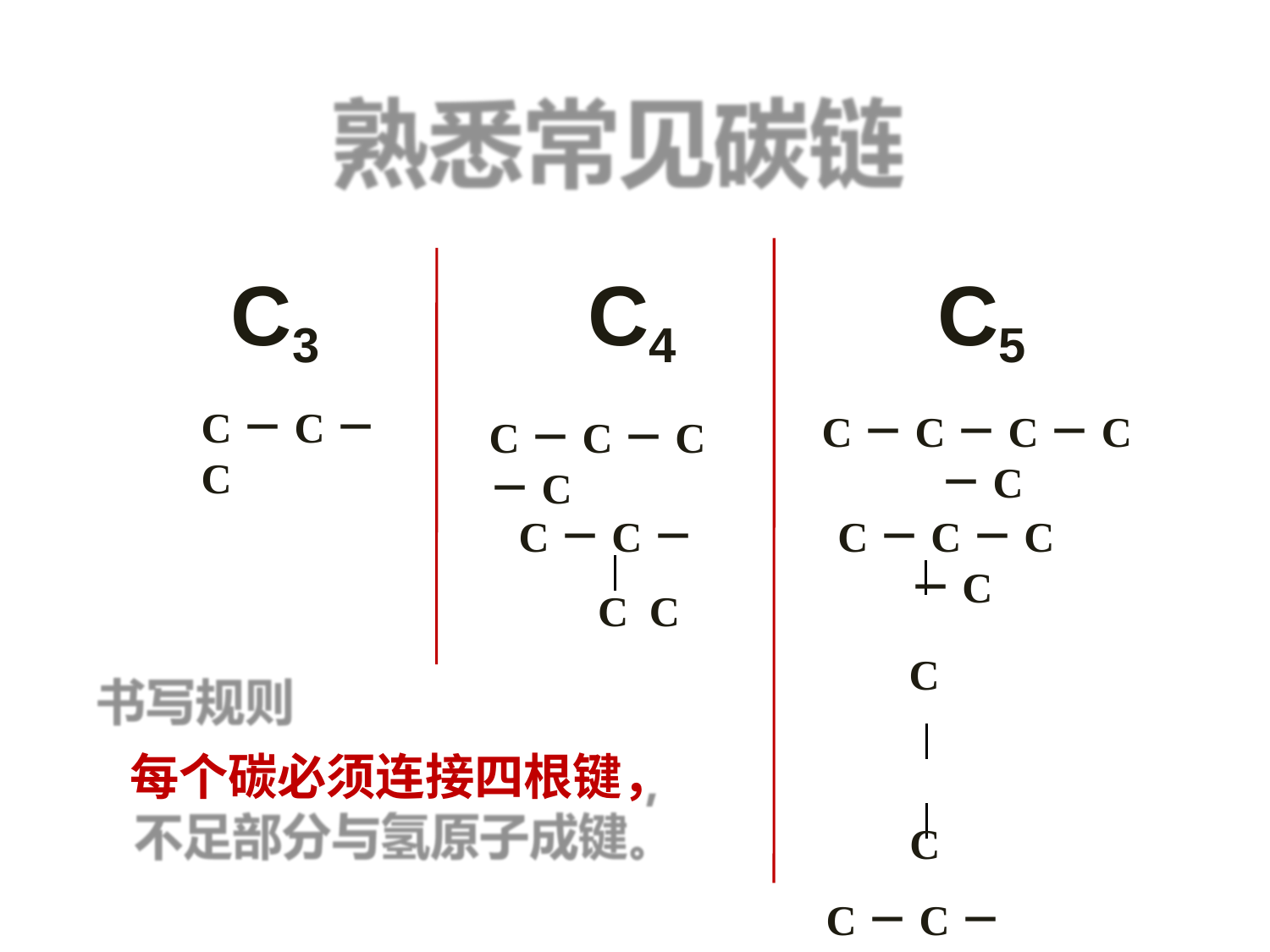

C3
C－C－C

C4
C－C－C－C
C5
C－C－C－C－C
C－C－C－C
C  C
C－C－C  C
C－C－C  C

每个碳必须连接四根键，